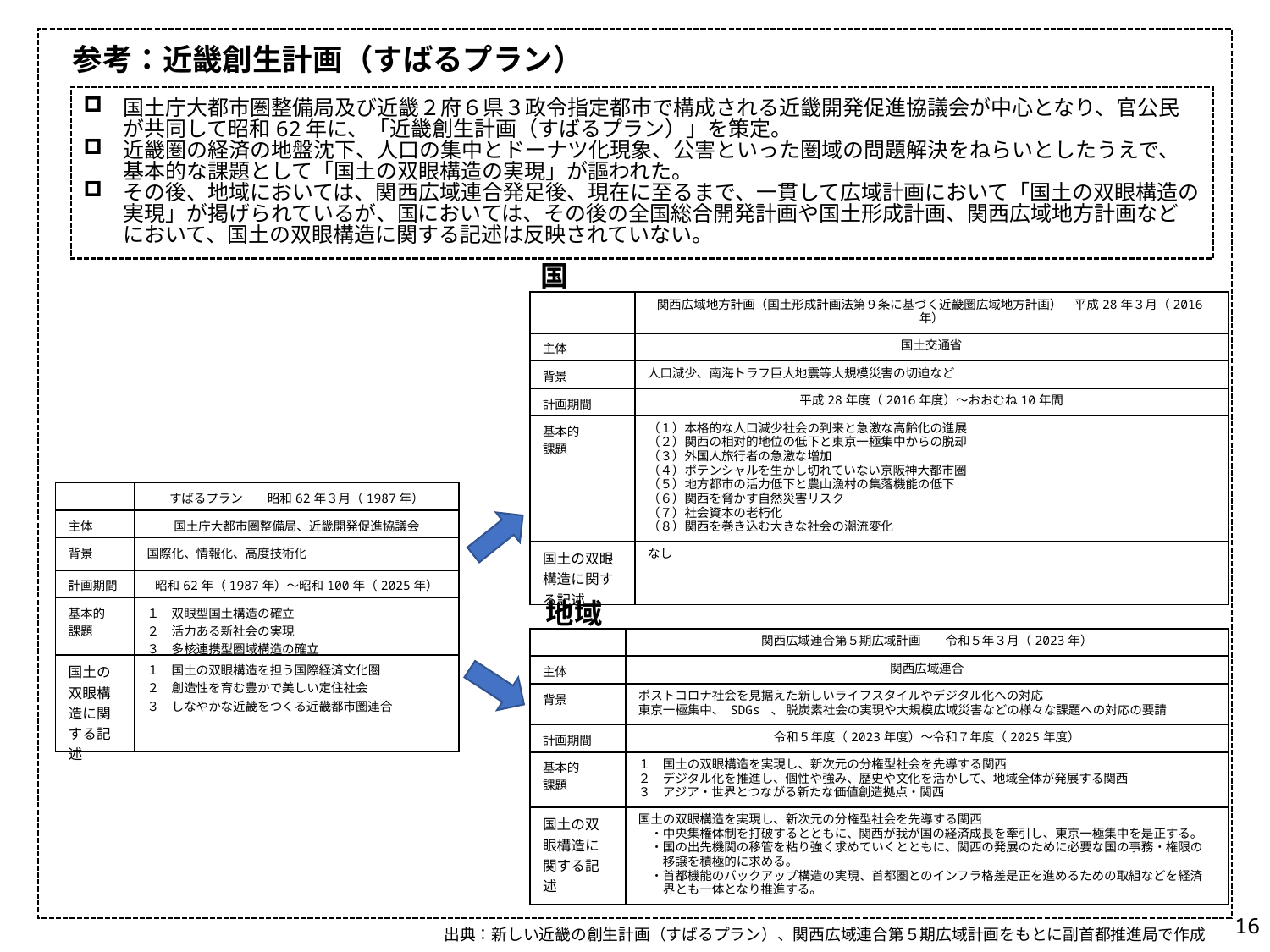

参考：近畿創生計画（すばるプラン）
国土庁大都市圏整備局及び近畿２府６県３政令指定都市で構成される近畿開発促進協議会が中心となり、官公民が共同して昭和62年に、「近畿創生計画（すばるプラン）」を策定。
近畿圏の経済の地盤沈下、人口の集中とドーナツ化現象、公害といった圏域の問題解決をねらいとしたうえで、基本的な課題として「国土の双眼構造の実現」が謳われた。
その後、地域においては、関西広域連合発足後、現在に至るまで、一貫して広域計画において「国土の双眼構造の実現」が掲げられているが、国においては、その後の全国総合開発計画や国土形成計画、関西広域地方計画などにおいて、国土の双眼構造に関する記述は反映されていない。

　国
|  | 関西広域地方計画（国土形成計画法第９条に基づく近畿圏広域地方計画）　平成28年３月（2016年） |
| --- | --- |
| 主体 | 国土交通省 |
| 背景 | 人口減少、南海トラフ巨大地震等大規模災害の切迫など |
| 計画期間 | 平成28年度（2016年度）～おおむね10年間 |
| 基本的 課題 | （１）本格的な人口減少社会の到来と急激な高齢化の進展 （２）関西の相対的地位の低下と東京一極集中からの脱却 （３）外国人旅行者の急激な増加 （４）ポテンシャルを生かし切れていない京阪神大都市圏 （５）地方都市の活力低下と農山漁村の集落機能の低下 （６）関西を脅かす自然災害リスク （７）社会資本の老朽化 （８）関西を巻き込む大きな社会の潮流変化 |
| 国土の双眼構造に関する記述 | なし |
|  | すばるプラン　　昭和62年３月（1987年） |
| --- | --- |
| 主体 | 国土庁大都市圏整備局、近畿開発促進協議会 |
| 背景 | 国際化、情報化、高度技術化 |
| 計画期間 | 昭和62年（1987年）～昭和100年（2025年） |
| 基本的 課題 | １　双眼型国土構造の確立 ２　活力ある新社会の実現 ３　多核連携型圏域構造の確立 |
| 国土の双眼構造に関する記述 | １　国土の双眼構造を担う国際経済文化圏 ２　創造性を育む豊かで美しい定住社会 ３　しなやかな近畿をつくる近畿都市圏連合 |

　地域
|  | 関西広域連合第５期広域計画　　令和５年３月（2023年） |
| --- | --- |
| 主体 | 関西広域連合 |
| 背景 | ポストコロナ社会を見据えた新しいライフスタイルやデジタル化への対応 東京一極集中、 SDGs 、 脱炭素社会の実現や大規模広域災害などの様々な課題への対応の要請 |
| 計画期間 | 令和５年度（2023年度）～令和７年度（2025年度） |
| 基本的 課題 | １　国土の双眼構造を実現し、新次元の分権型社会を先導する関西 ２　デジタル化を推進し、個性や強み、歴史や文化を活かして、地域全体が発展する関西 ３　アジア・世界とつながる新たな価値創造拠点・関西 |
| 国土の双眼構造に関する記述 | 国土の双眼構造を実現し、新次元の分権型社会を先導する関西 　・中央集権体制を打破するとともに、関西が我が国の経済成長を牽引し、東京一極集中を是正する。 　・国の出先機関の移管を粘り強く求めていくとともに、関西の発展のために必要な国の事務・権限の 　　移譲を積極的に求める。 　・首都機能のバックアップ構造の実現、首都圏とのインフラ格差是正を進めるための取組などを経済 　　界とも一体となり推進する。 |

16
出典：新しい近畿の創生計画（すばるプラン）、関西広域連合第５期広域計画をもとに副首都推進局で作成